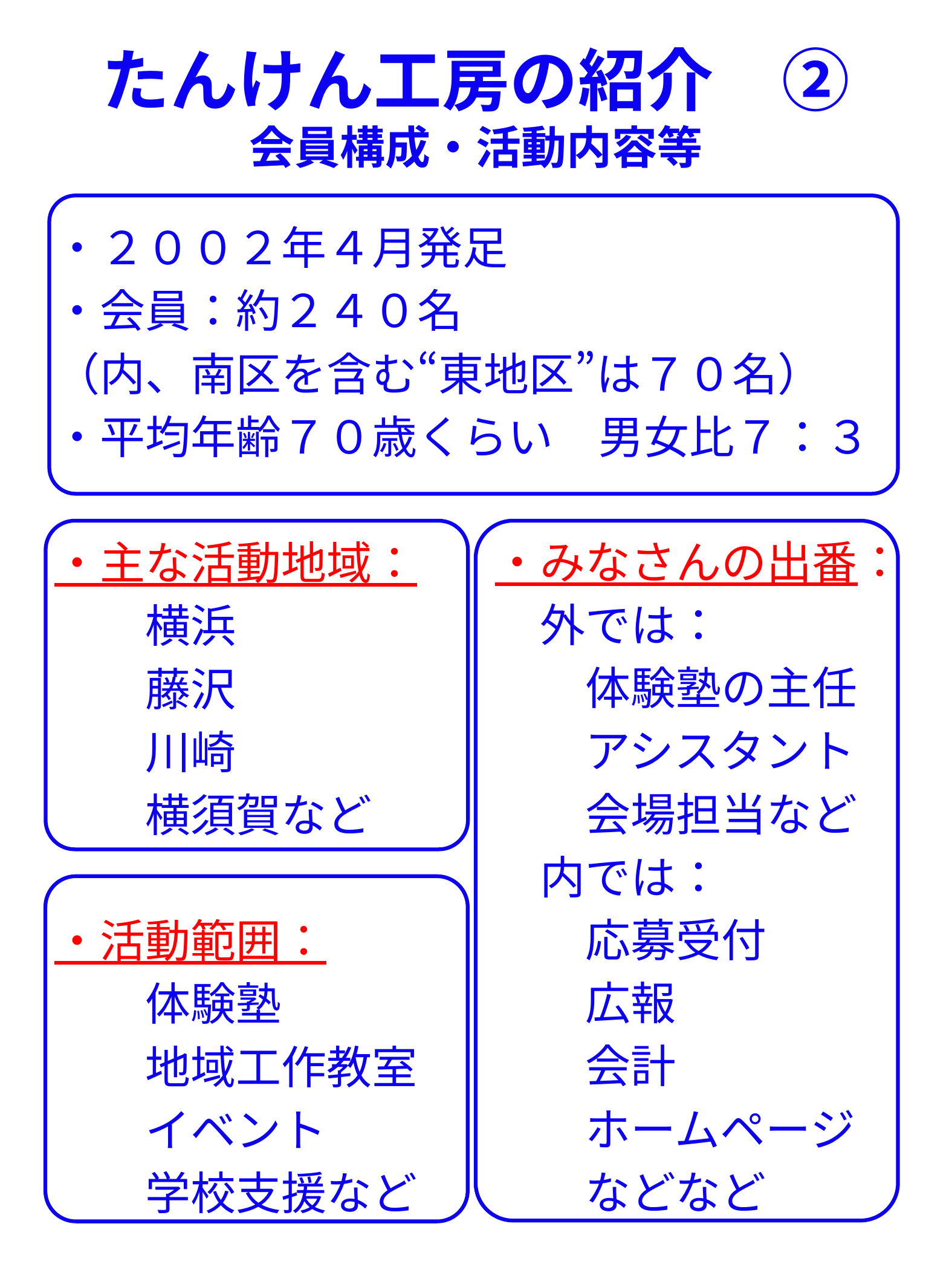

たんけん工房の紹介　②
会員構成・活動内容等

・２００２年４月発足
・会員：約２４０名
（内、南区を含む“東地区”は７０名）
・平均年齢７０歳くらい　男女比７：３

・主な活動地域：
　　横浜
　　藤沢
　　川崎
　　横須賀など

・活動範囲：
　　体験塾
　　地域工作教室
　　イベント
　　学校支援など

・みなさんの出番：
　外では：
　　体験塾の主任
　　アシスタント
　　会場担当など
　内では：
　　応募受付
　　広報
　　会計
　　ホームページ
　　などなど